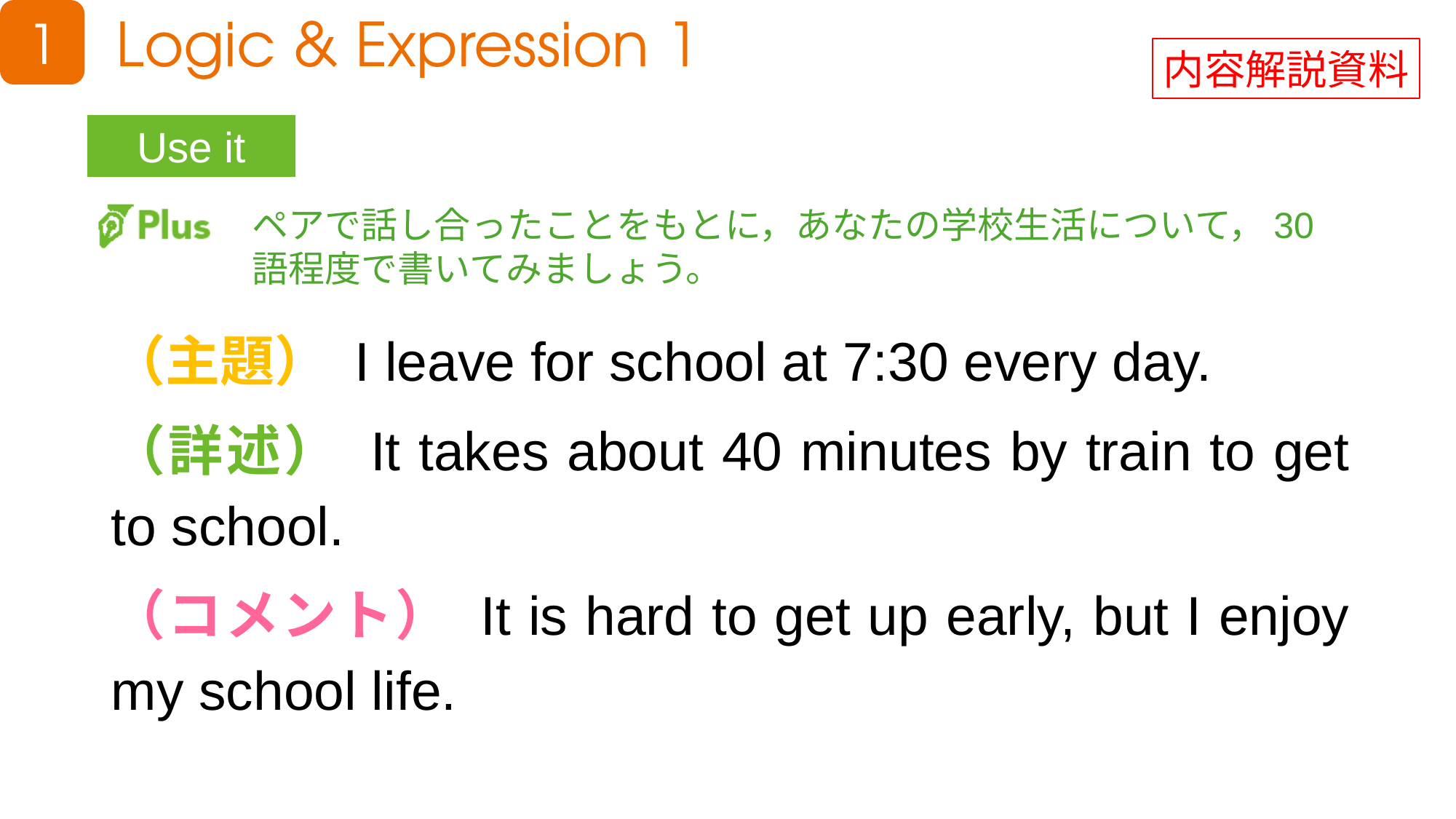

内容解説資料
ペアで話し合ったことをもとに，あなたの学校生活について，30語程度で書いてみましょう。
（主題） I leave for school at 7:30 every day.
（詳述） It takes about 40 minutes by train to get to school.
（コメント） It is hard to get up early, but I enjoy my school life.